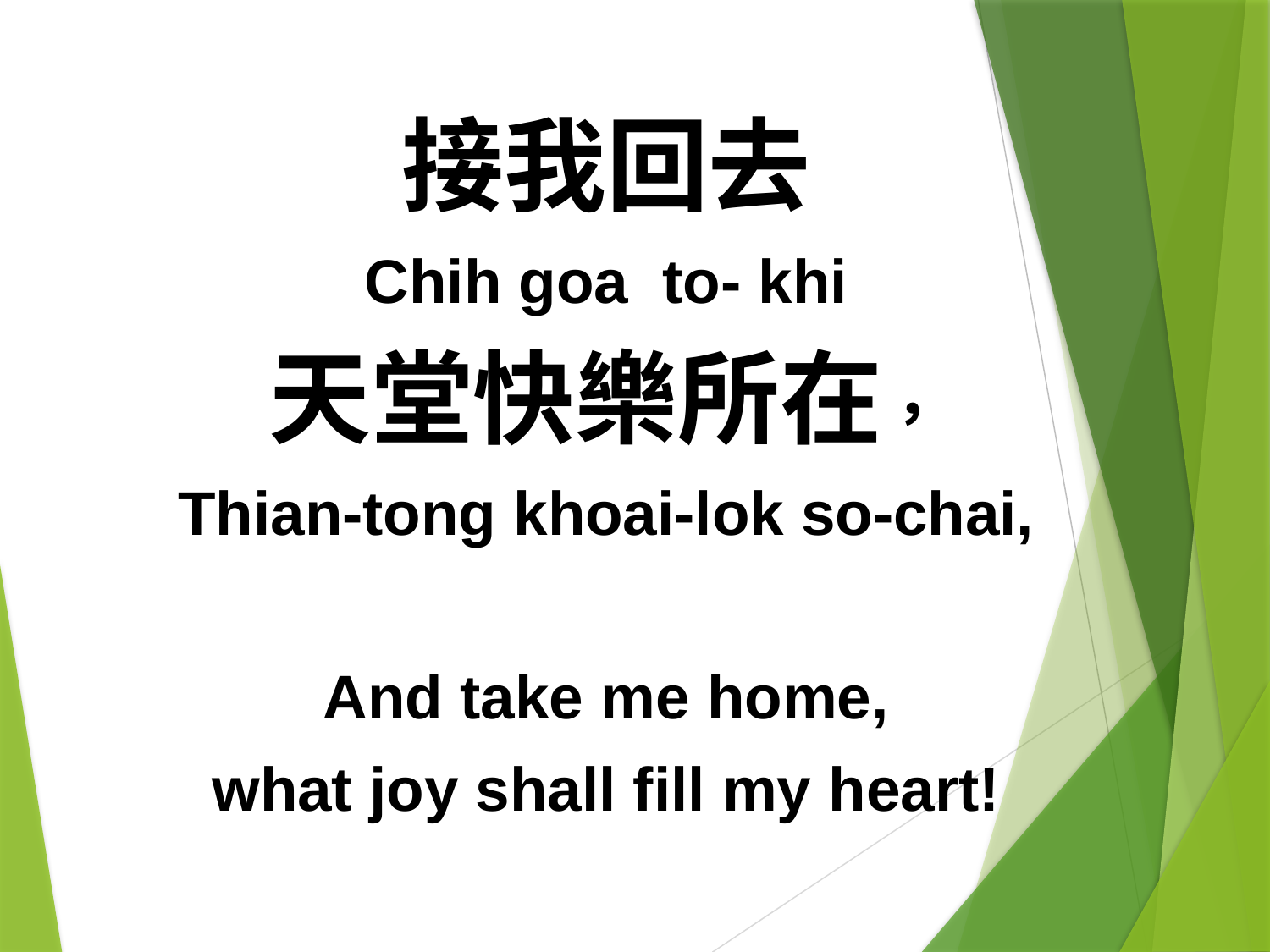

接我回去
Chih goa  to- khi
天堂快樂所在，
Thian-tong khoai-lok so-chai,

And take me home,
what joy shall fill my heart!